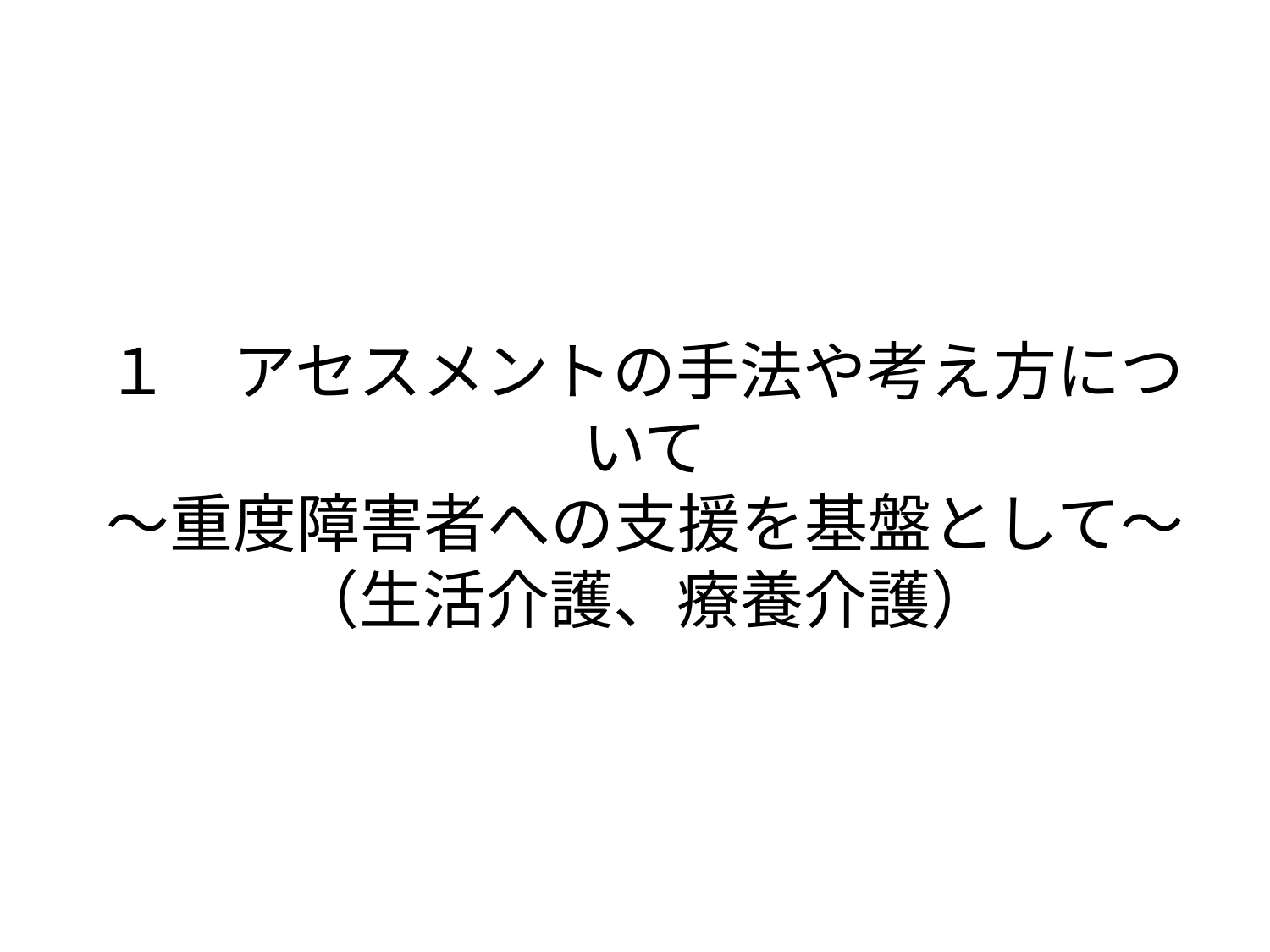

# １　アセスメントの手法や考え方について ～重度障害者への支援を基盤として～ （生活介護、療養介護）